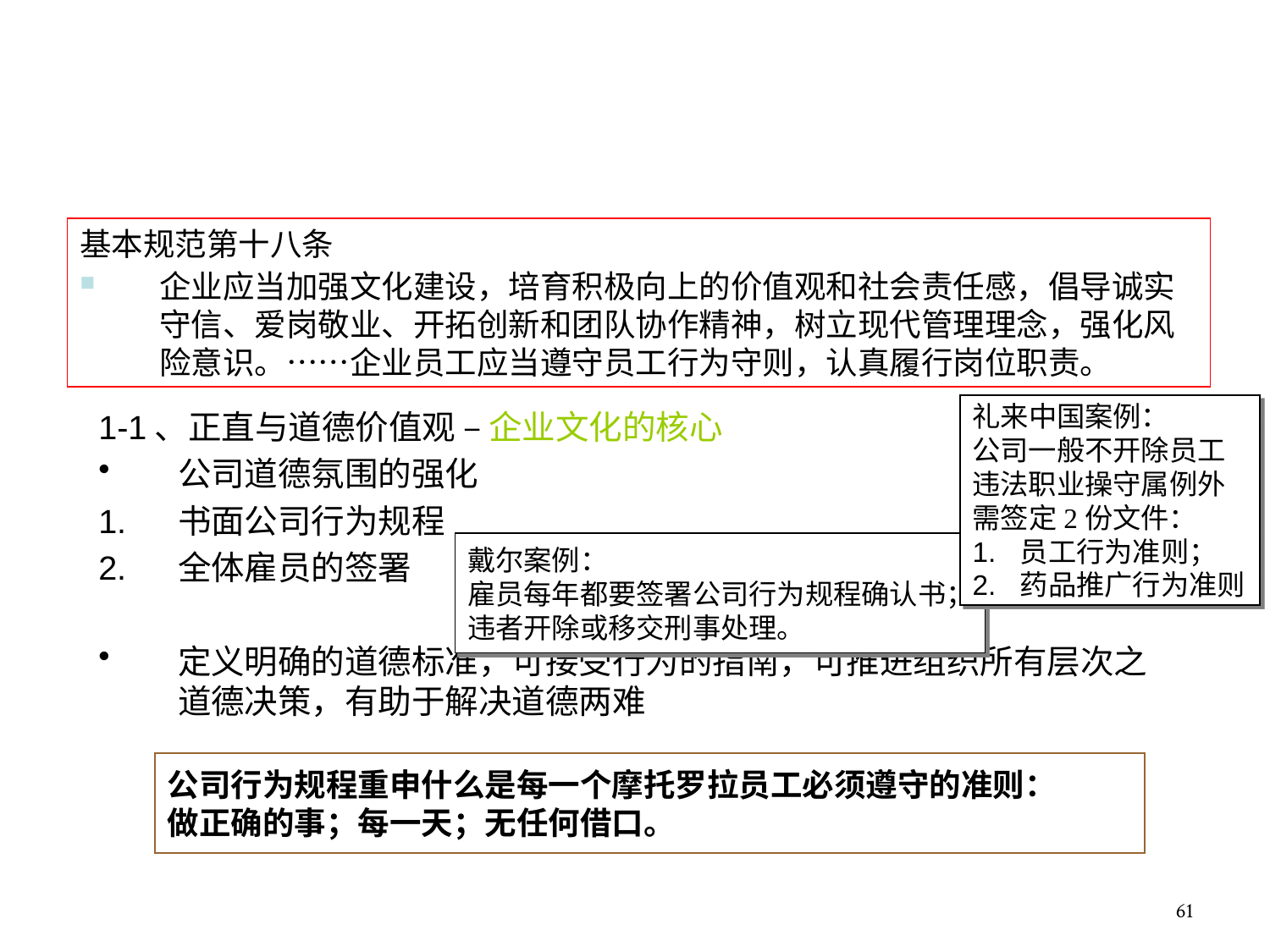

基本规范第十八条
企业应当加强文化建设，培育积极向上的价值观和社会责任感，倡导诚实守信、爱岗敬业、开拓创新和团队协作精神，树立现代管理理念，强化风险意识。……企业员工应当遵守员工行为守则，认真履行岗位职责。

礼来中国案例：
公司一般不开除员工
违法职业操守属例外
需签定2份文件：
员工行为准则；
药品推广行为准则
1-1、正直与道德价值观 – 企业文化的核心
公司道德氛围的强化
书面公司行为规程
全体雇员的签署

定义明确的道德标准，可接受行为的指南，可推进组织所有层次之道德决策，有助于解决道德两难
戴尔案例：
雇员每年都要签署公司行为规程确认书；
违者开除或移交刑事处理。
公司行为规程重申什么是每一个摩托罗拉员工必须遵守的准则：
做正确的事；每一天；无任何借口。
61